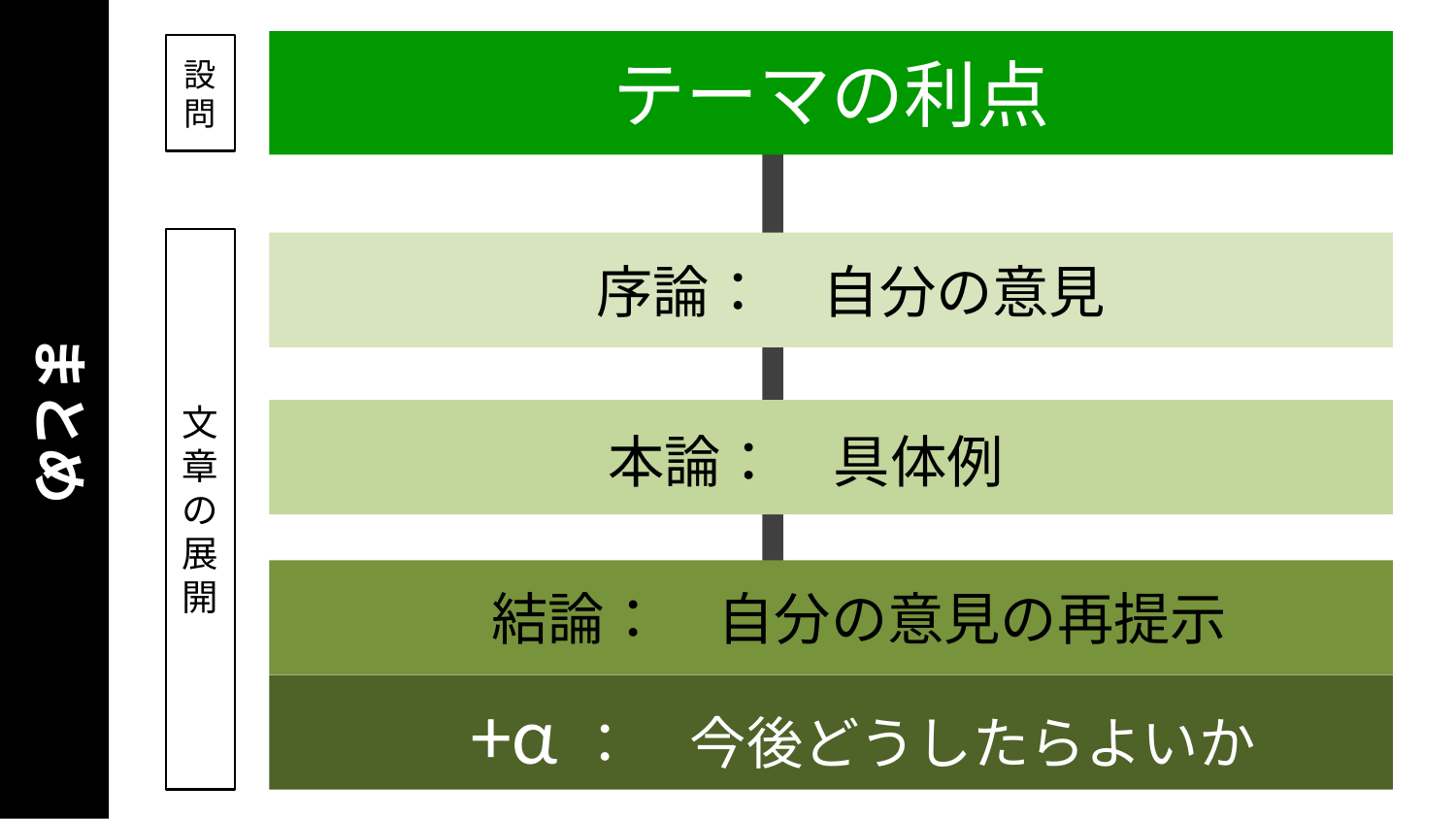

テーマの利点
設問

文章の展開
　　　　　　  序論：　自分の意見
まとめ
　　　　　本論：　具体例
　結論：　自分の意見の再提示
     +α：　今後どうしたらよいか